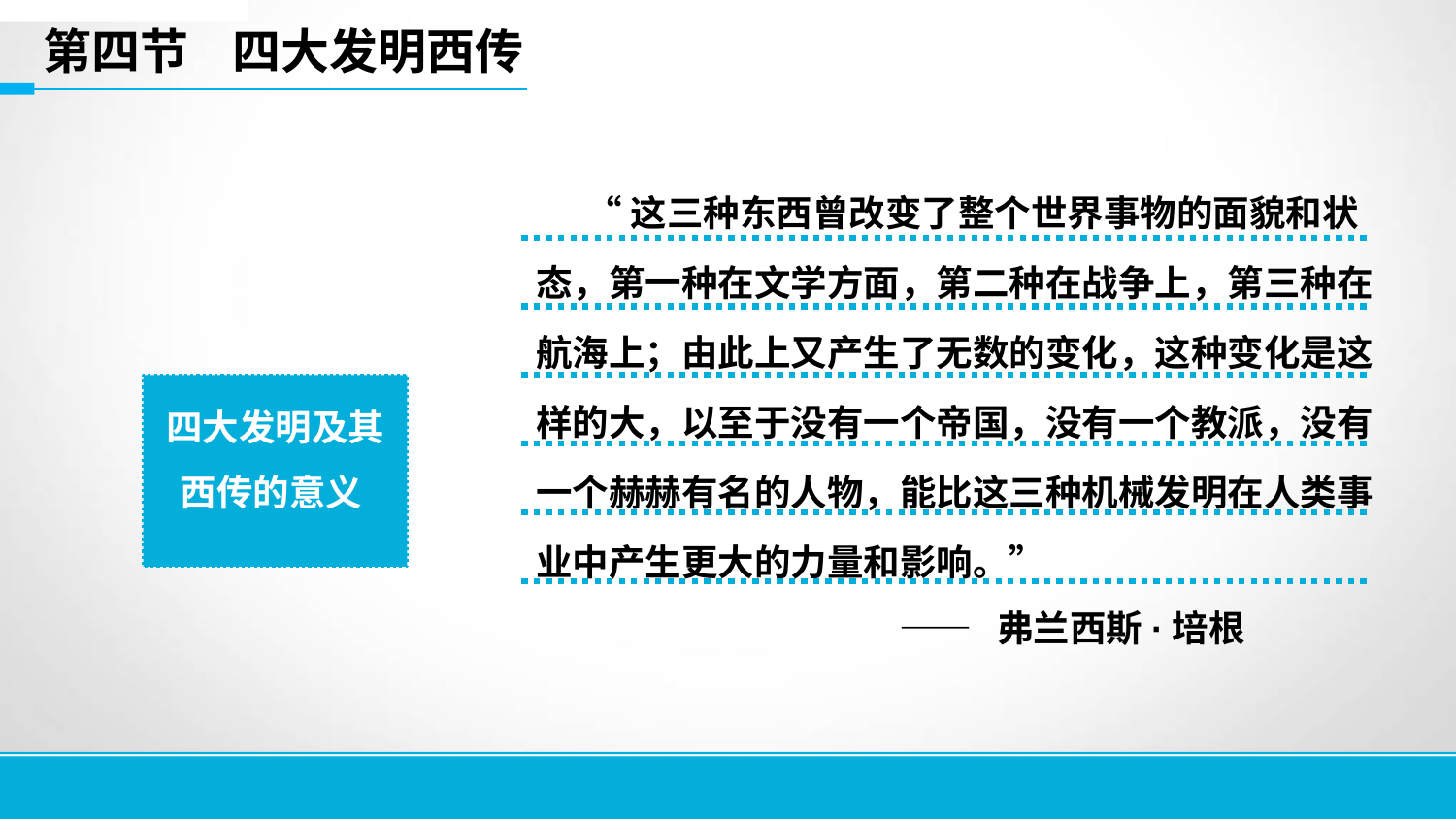

第四节    四大发明西传

      “这三种东西曾改变了整个世界事物的面貌和状态，第一种在文学方面，第二种在战争上，第三种在航海上；由此上又产生了无数的变化，这种变化是这样的大，以至于没有一个帝国，没有一个教派，没有一个赫赫有名的人物，能比这三种机械发明在人类事
业中产生更大的力量和影响。”
                                            ——  弗兰西斯·培根

|  |
| --- |
|  |
| --- |
四大发明及其西传的意义

12